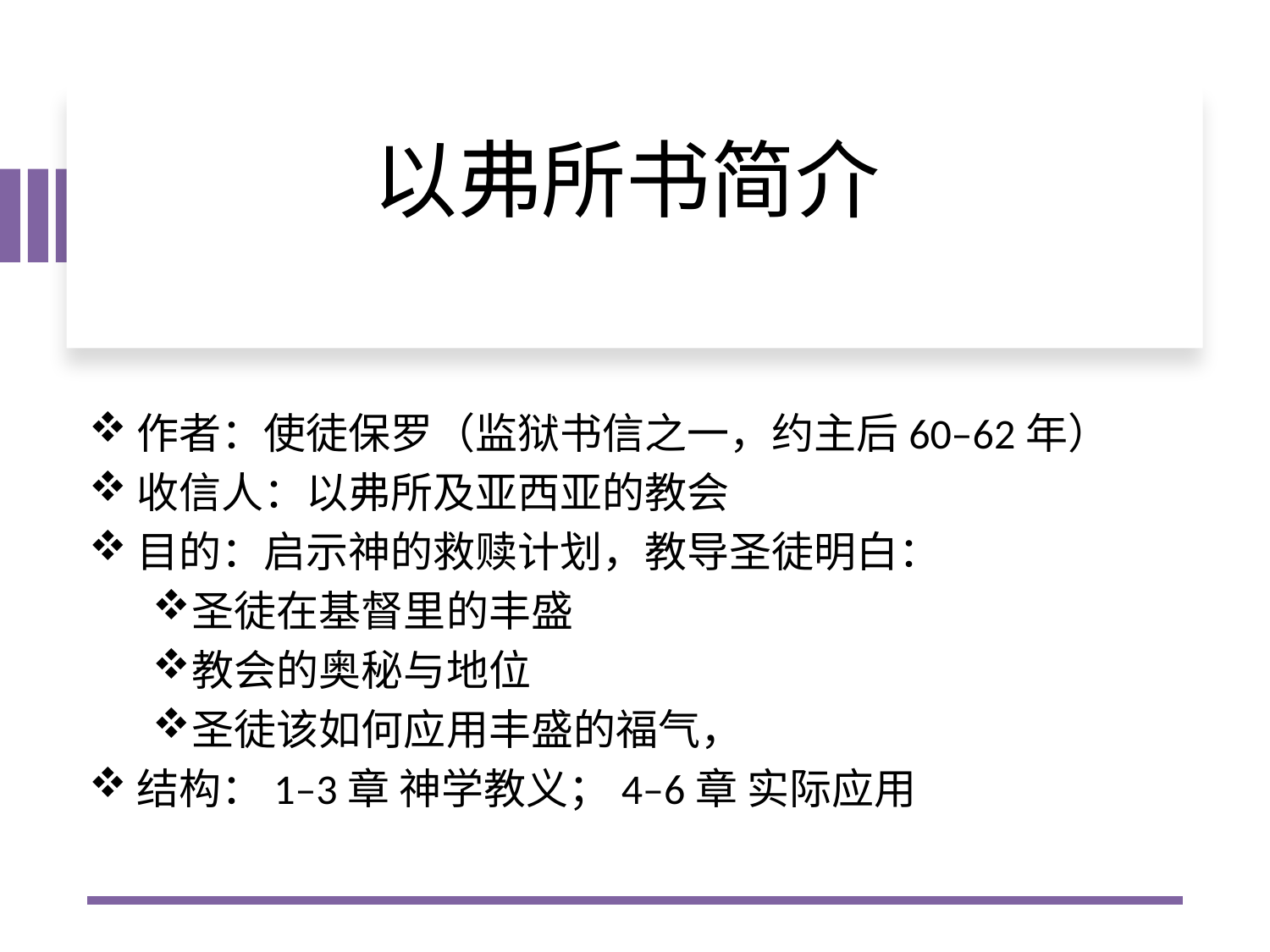

# 以弗所书简介

作者：使徒保罗（监狱书信之一，约主后60–62年）
收信人：以弗所及亚西亚的教会
目的：启示神的救赎计划，教导圣徒明白：
圣徒在基督里的丰盛
教会的奥秘与地位
圣徒该如何应用丰盛的福气，
结构：1–3章 神学教义；4–6章 实际应用